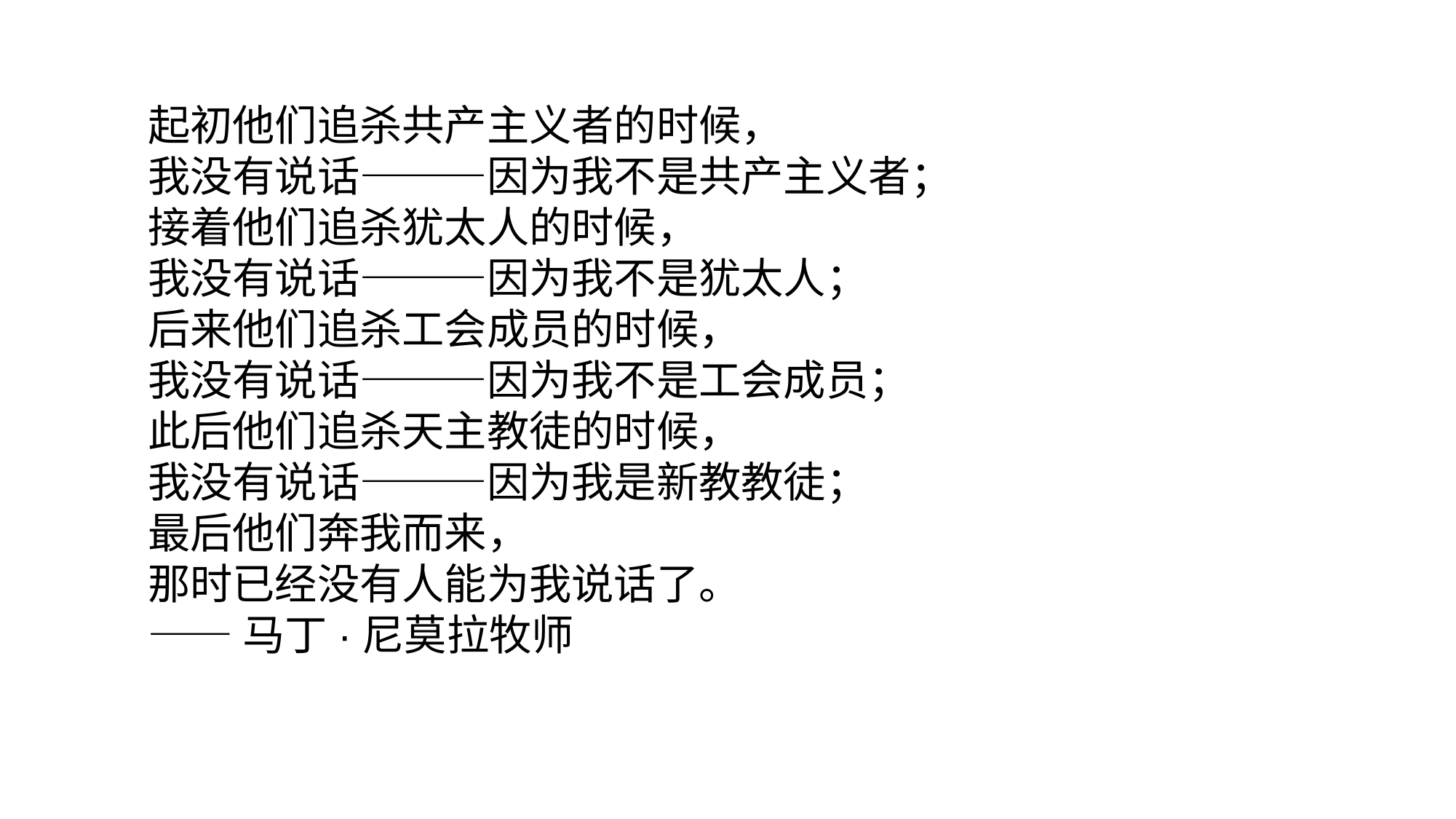

起初他们追杀共产主义者的时候，
我没有说话———因为我不是共产主义者；
接着他们追杀犹太人的时候，
我没有说话———因为我不是犹太人；
后来他们追杀工会成员的时候，
我没有说话———因为我不是工会成员；
此后他们追杀天主教徒的时候，
我没有说话———因为我是新教教徒；
最后他们奔我而来，
那时已经没有人能为我说话了。
——马丁·尼莫拉牧师